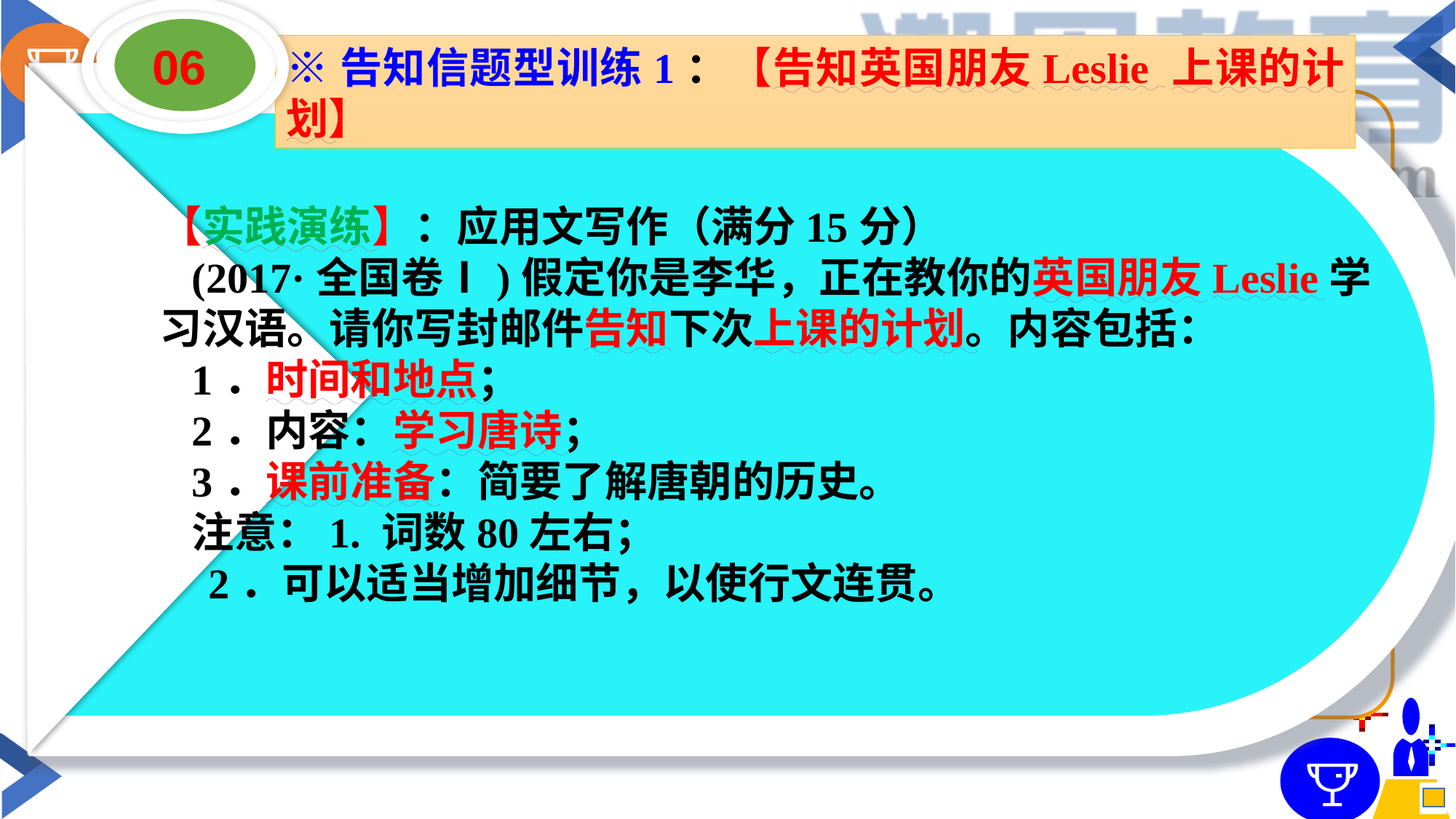

06
※告知信题型训练1：【告知英国朋友Leslie 上课的计划】

【实践演练】：应用文写作（满分15分）
(2017·全国卷Ⅰ)假定你是李华，正在教你的英国朋友Leslie学习汉语。请你写封邮件告知下次上课的计划。内容包括：
1．时间和地点；
2．内容：学习唐诗；
3．课前准备：简要了解唐朝的历史。
注意：1. 词数80左右；
2．可以适当增加细节，以使行文连贯。